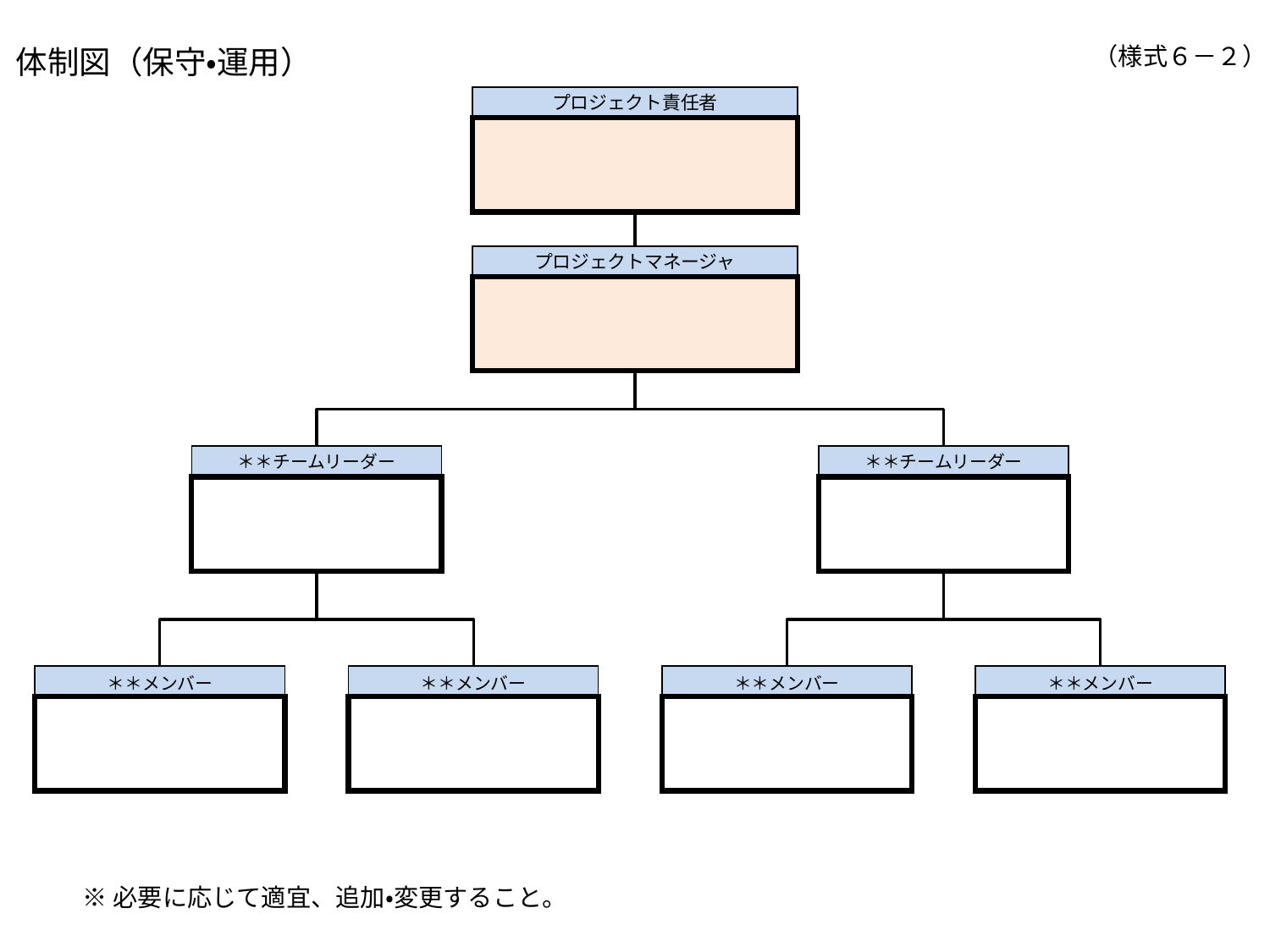

（様式６－２）
体制図（保守・運用）
プロジェクト責任者

プロジェクトマネージャ

＊＊チームリーダー

＊＊チームリーダー

＊＊メンバー

＊＊メンバー

＊＊メンバー

＊＊メンバー

※必要に応じて適宜、追加・変更すること。